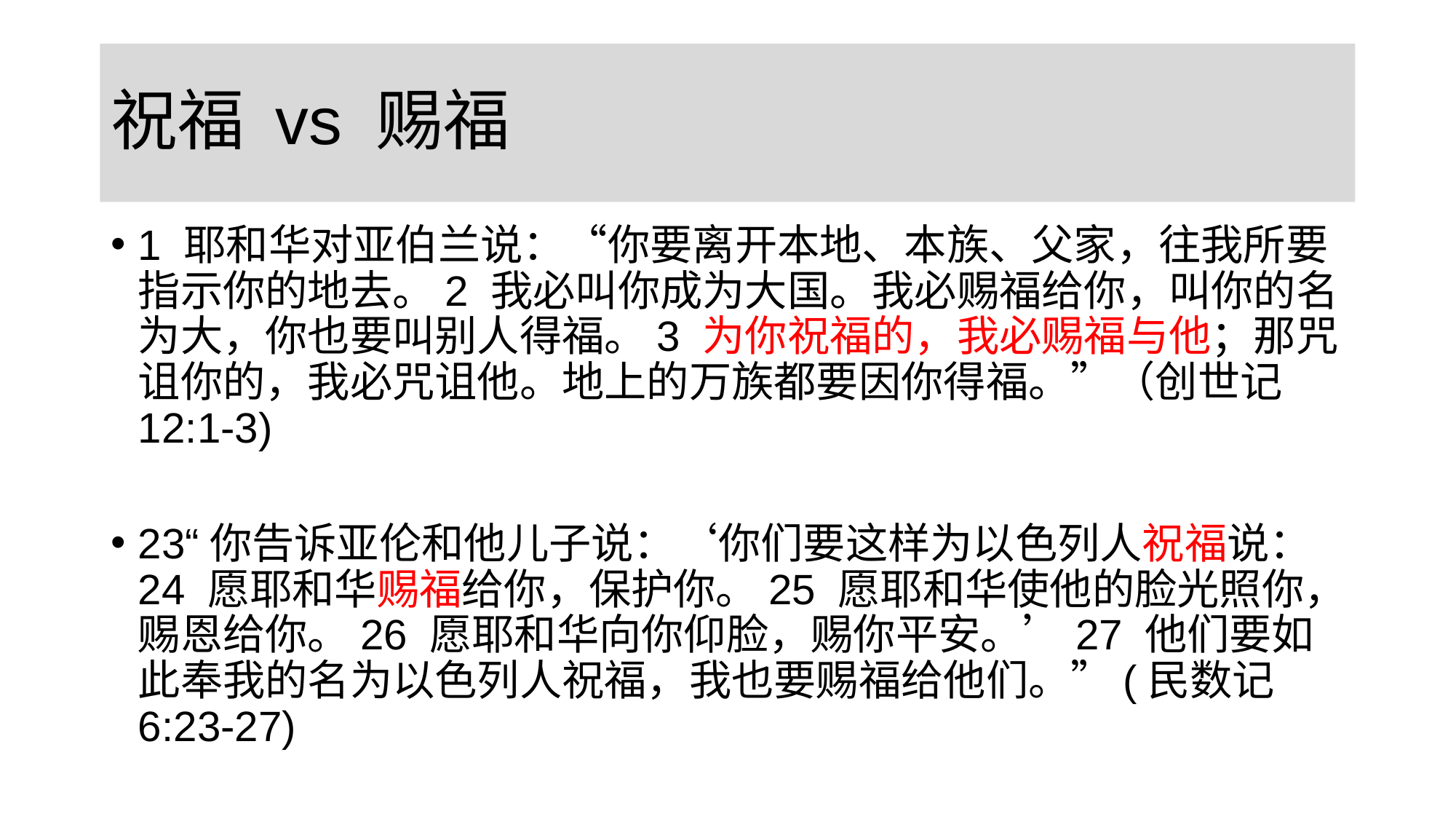

# 祝福 vs 赐福
1 耶和华对亚伯兰说：“你要离开本地、本族、父家，往我所要指示你的地去。2 我必叫你成为大国。我必赐福给你，叫你的名为大，你也要叫别人得福。3 为你祝福的，我必赐福与他；那咒诅你的，我必咒诅他。地上的万族都要因你得福。”（创世记12:1-3)

23“你告诉亚伦和他儿子说：‘你们要这样为以色列人祝福说：24 愿耶和华赐福给你，保护你。25 愿耶和华使他的脸光照你，赐恩给你。26 愿耶和华向你仰脸，赐你平安。’27 他们要如此奉我的名为以色列人祝福，我也要赐福给他们。”(民数记6:23-27)